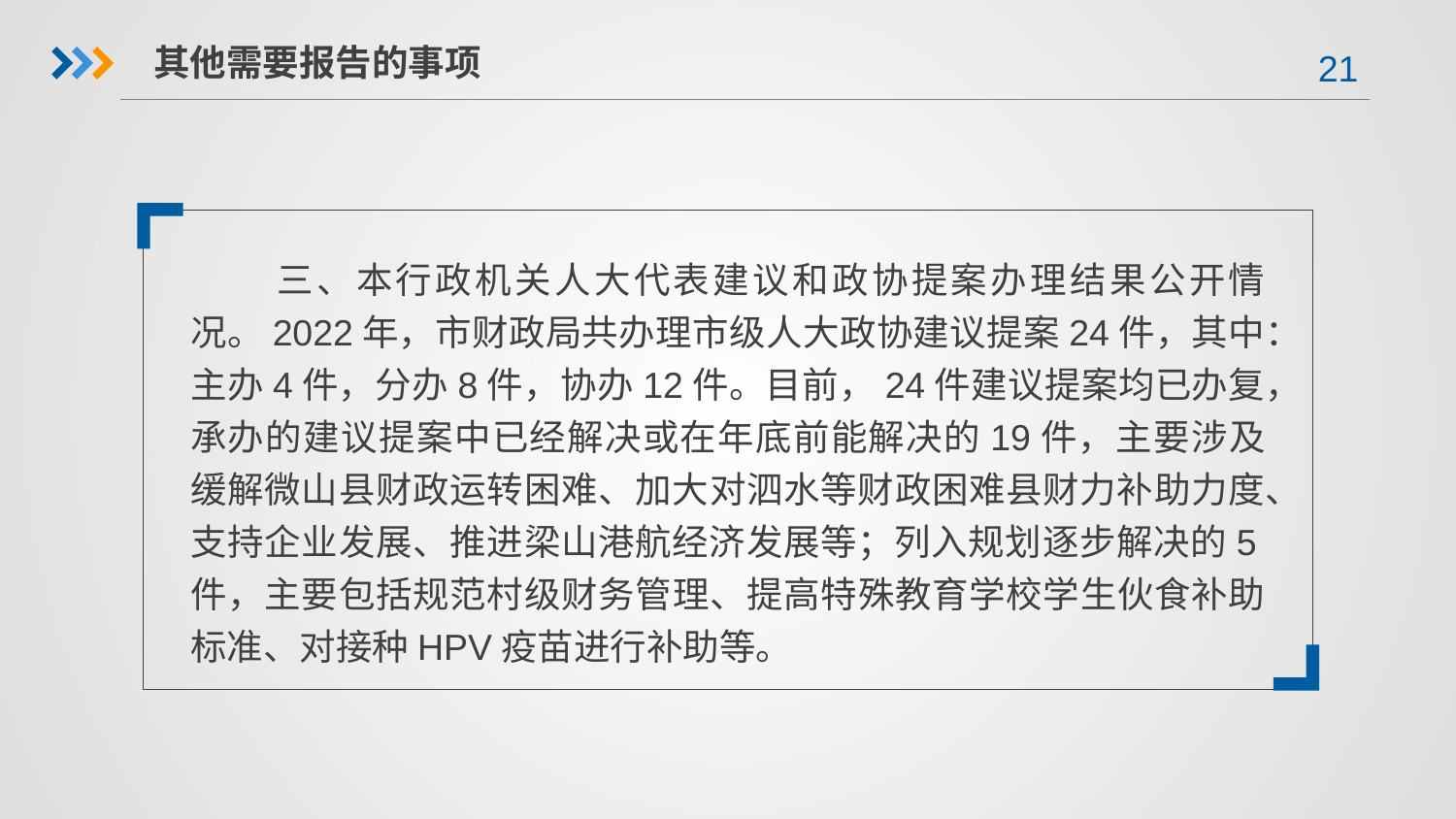

其他需要报告的事项

        三、本行政机关人大代表建议和政协提案办理结果公开情况。2022年，市财政局共办理市级人大政协建议提案24件，其中：主办4件，分办8件，协办12件。目前，24件建议提案均已办复，承办的建议提案中已经解决或在年底前能解决的19件，主要涉及缓解微山县财政运转困难、加大对泗水等财政困难县财力补助力度、支持企业发展、推进梁山港航经济发展等；列入规划逐步解决的5件，主要包括规范村级财务管理、提高特殊教育学校学生伙食补助标准、对接种HPV疫苗进行补助等。